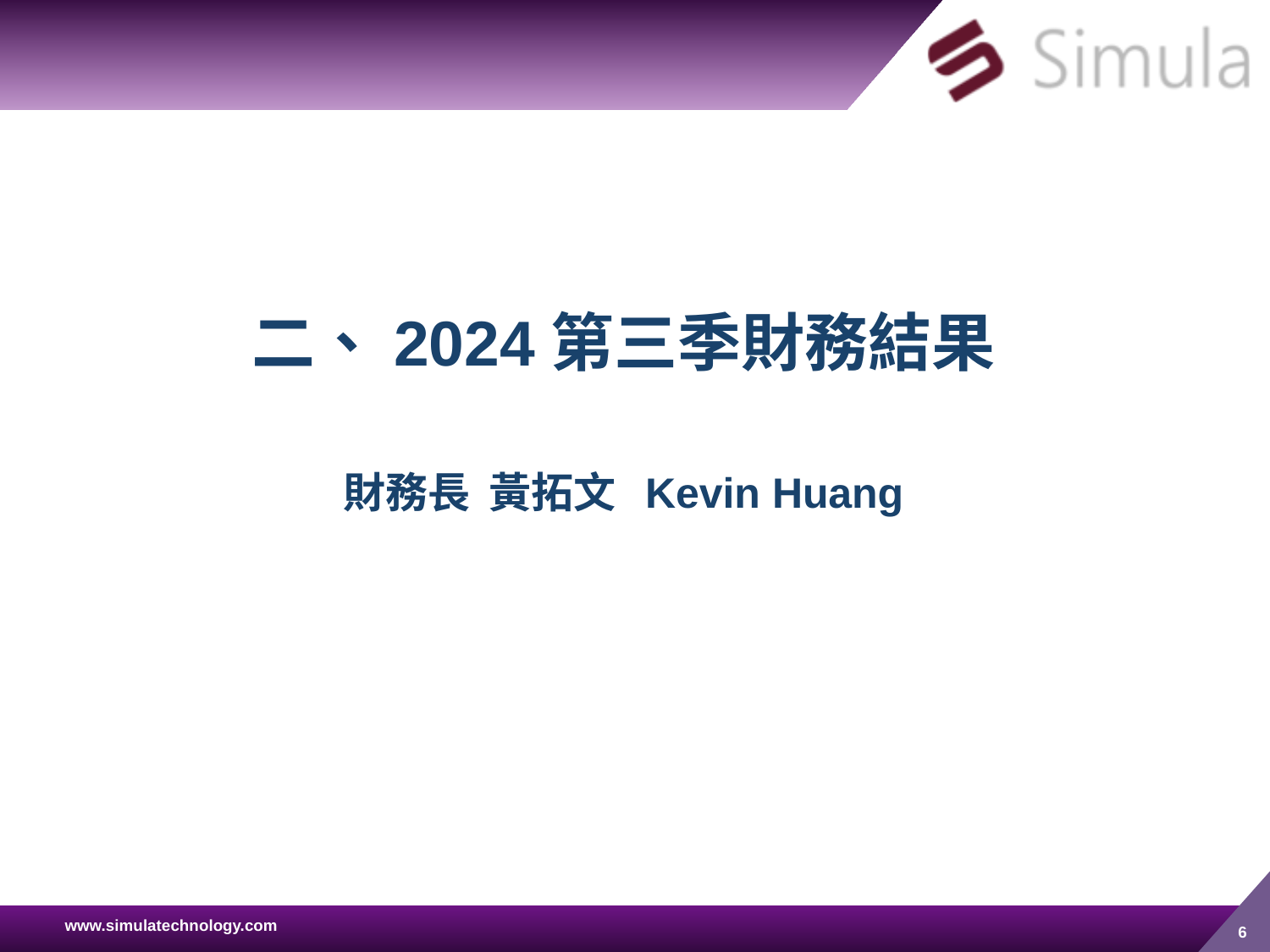

P&L - MoM

二、2024第三季財務結果

財務長  黃拓文  Kevin Huang

www.simulatechnology.com
6